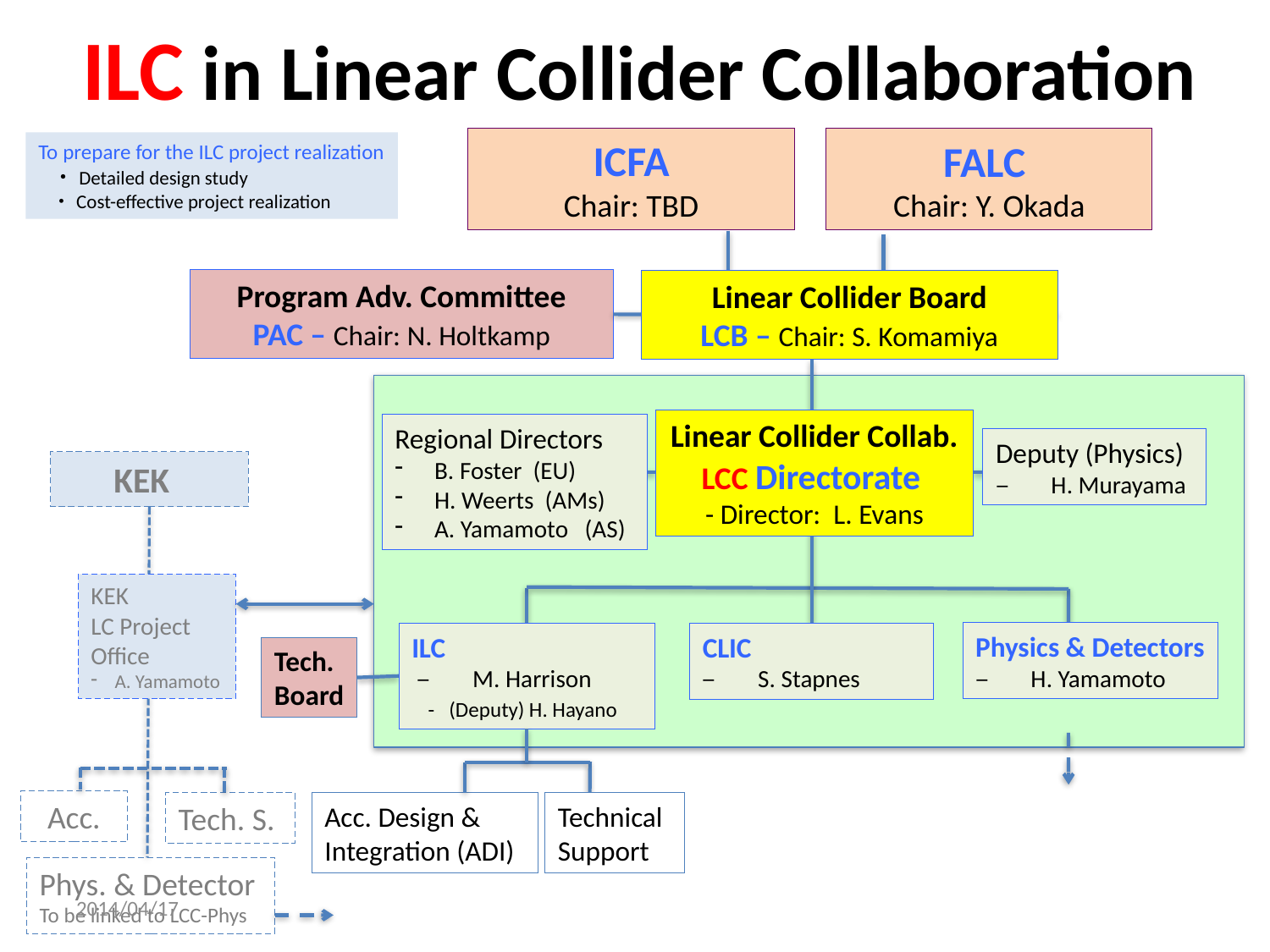

# ILC in Linear Collider Collaboration
ICFA
Chair: TBD
FALC
Chair: Y. Okada
To prepare for the ILC project realization
  ・Detailed design study
  ・Cost-effective project realization
Program Adv. Committee
PAC – Chair: N. Holtkamp
Linear Collider Board
LCB – Chair: S. Komamiya

Linear Collider Collab. LCC Directorate
- Director:  L. Evans
Regional Directors
B. Foster  (EU)
H. Weerts  (AMs)
A. Yamamoto   (AS)
Deputy (Physics)
– 　H. Murayama
       KEK
KEK
LC Project
Office
A. Yamamoto
Physics & Detectors
– 　H. Yamamoto
CLIC
– 　S. Stapnes
ILC
 – 　M. Harrison
   -   (Deputy) H. Hayano
Tech.
Board
  Acc.
Tech. S.
Acc. Design & Integration (ADI)
Technical Support
Phys. & Detector
To be linked to LCC-Phys
2014/04/17